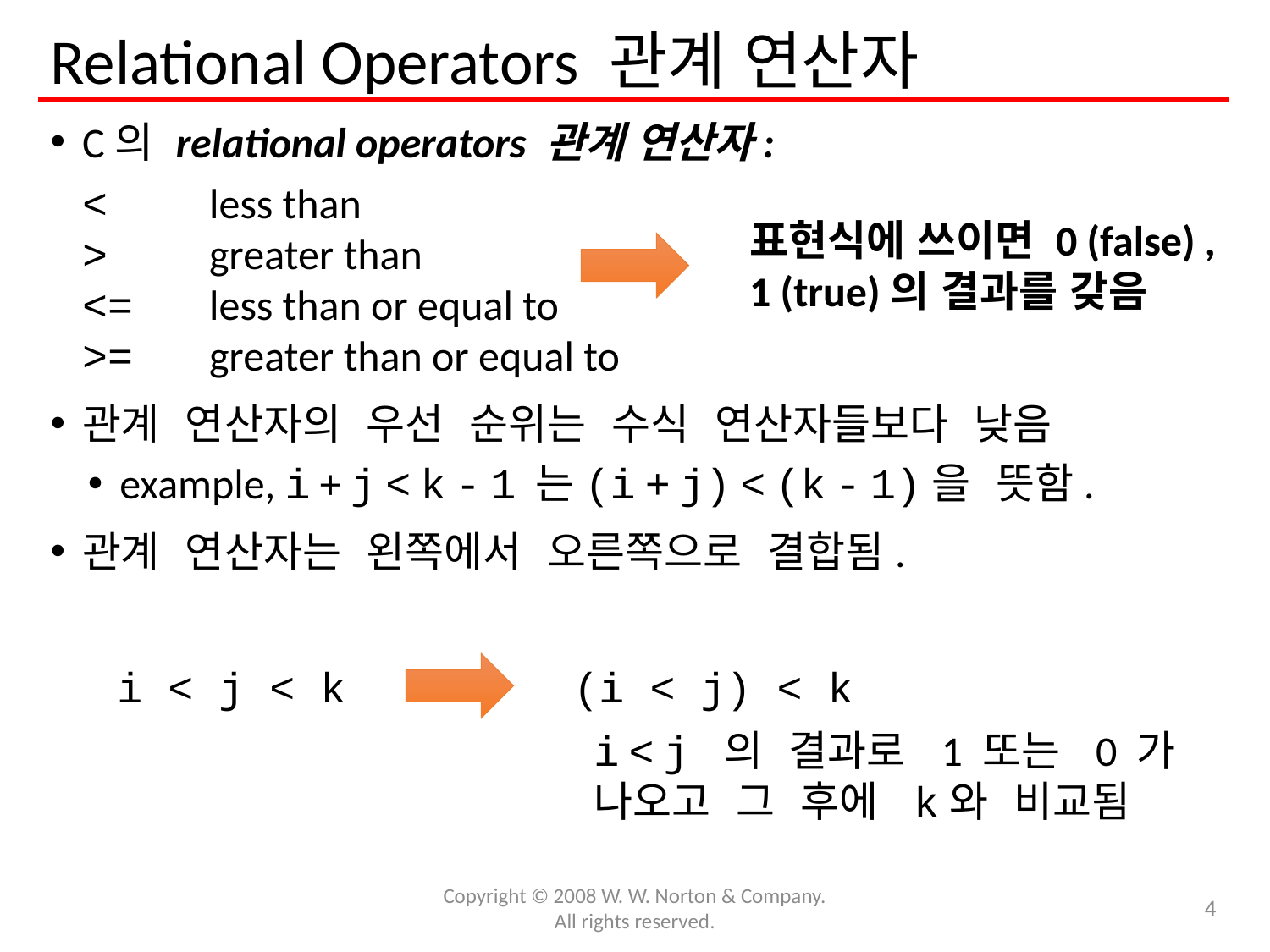

# Relational Operators 관계 연산자
C의 relational operators 관계 연산자:
	< 	less than
	>	greater than
	<=	less than or equal to
	>=	greater than or equal to
관계 연산자의 우선 순위는 수식 연산자들보다 낮음
example, i + j < k - 1 는(i + j) < (k - 1)을 뜻함.
관계 연산자는 왼쪽에서 오른쪽으로 결합됨.

표현식에 쓰이면 0 (false) , 1 (true)의 결과를 갖음

i < j < k
(i < j) < k
i < j 의 결과로 1 또는 0 가 나오고 그 후에 k와 비교됨
Copyright © 2008 W. W. Norton & Company.
All rights reserved.
4